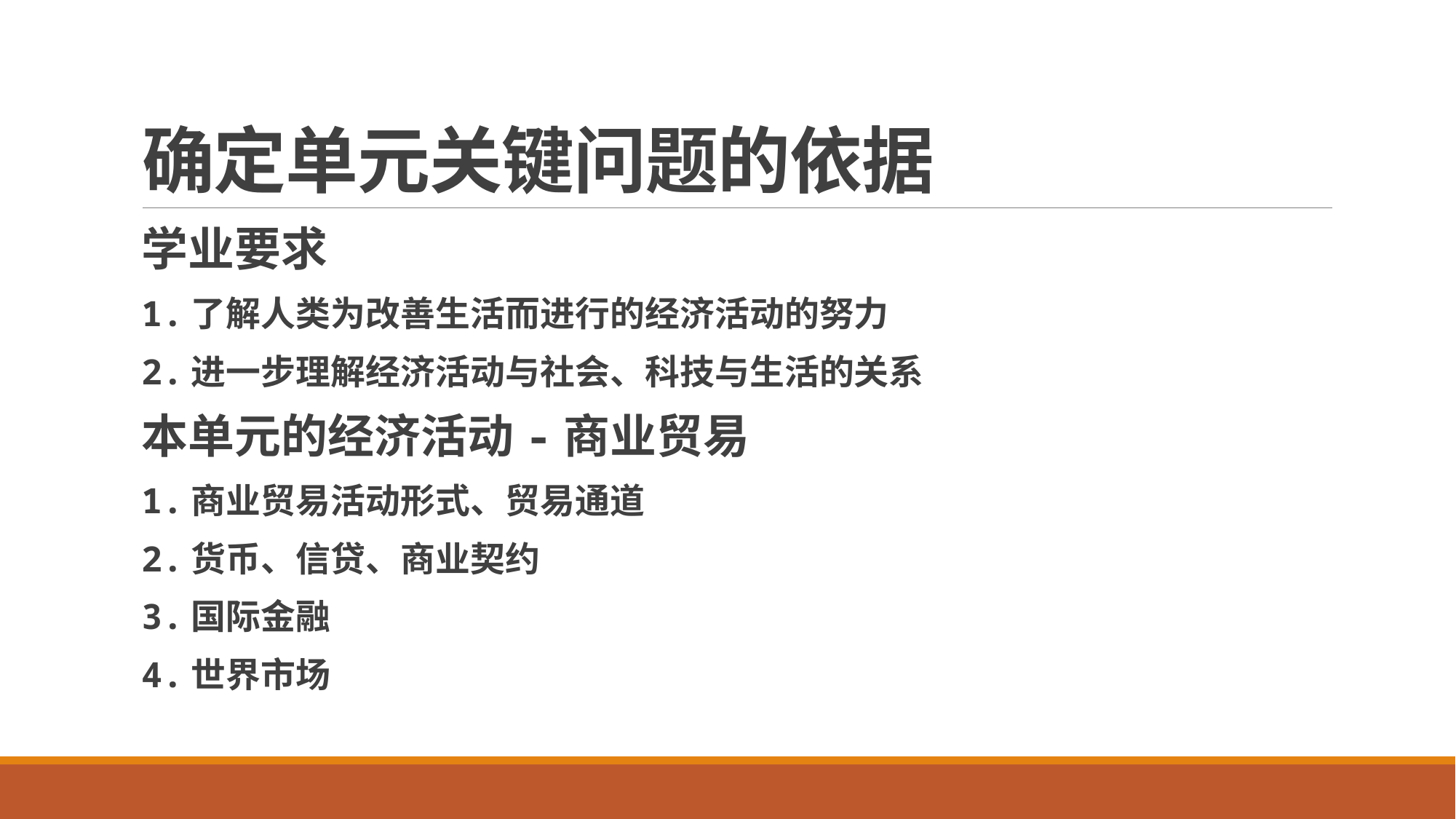

# 确定单元关键问题的依据
学业要求
1.了解人类为改善生活而进行的经济活动的努力
2.进一步理解经济活动与社会、科技与生活的关系
本单元的经济活动-商业贸易
1.商业贸易活动形式、贸易通道
2.货币、信贷、商业契约
3.国际金融
4.世界市场